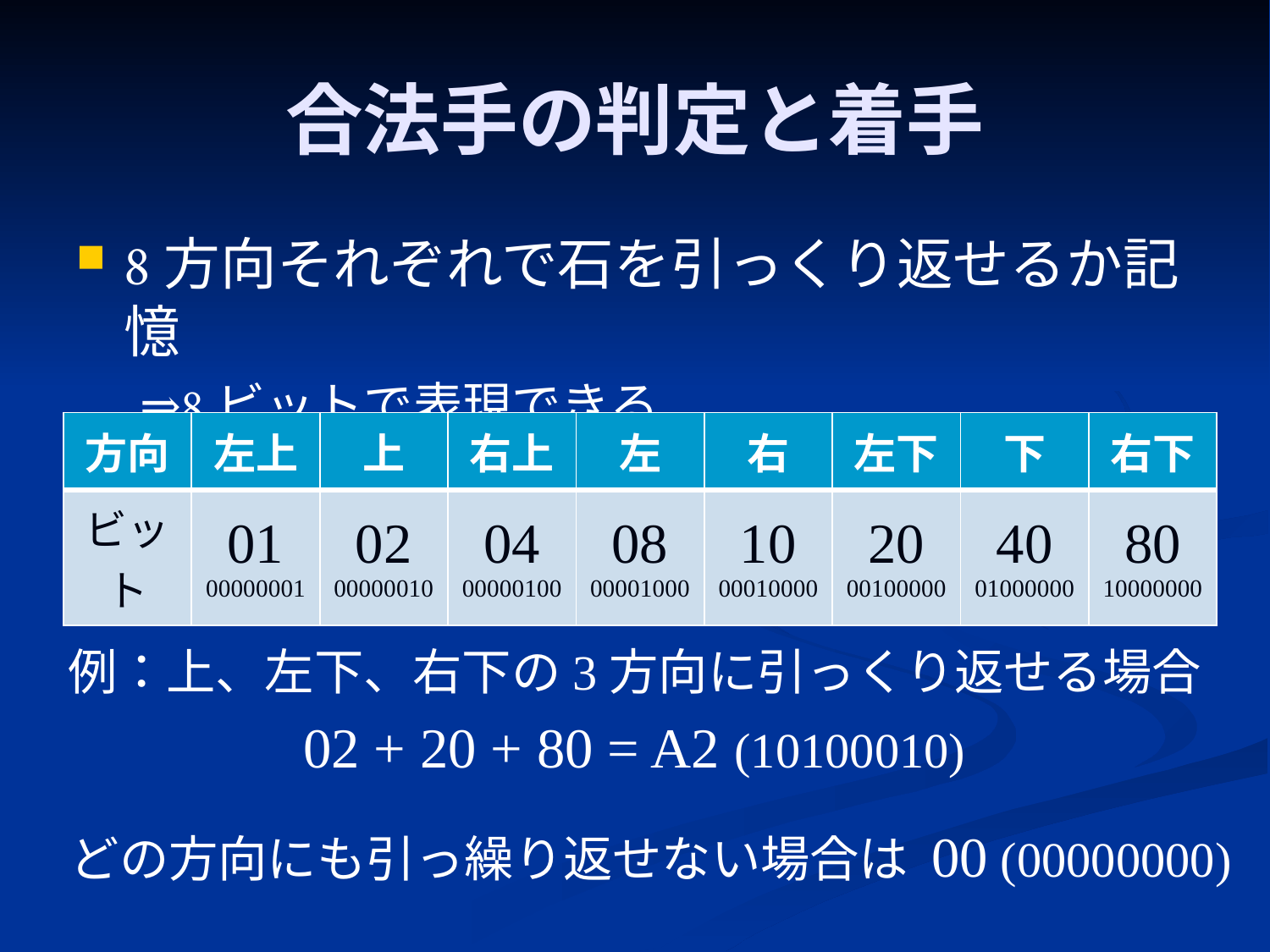

# 合法手の判定と着手
8方向それぞれで石を引っくり返せるか記憶
⇒8ビットで表現できる
| 方向 | 左上 | 上 | 右上 | 左 | 右 | 左下 | 下 | 右下 |
| --- | --- | --- | --- | --- | --- | --- | --- | --- |
| ビット | 01 00000001 | 02 00000010 | 04 00000100 | 08 00001000 | 10 00010000 | 20 00100000 | 40 01000000 | 80 10000000 |
例：上、左下、右下の3方向に引っくり返せる場合
02 + 20 + 80 = A2 (10100010)
どの方向にも引っ繰り返せない場合は 00 (00000000)